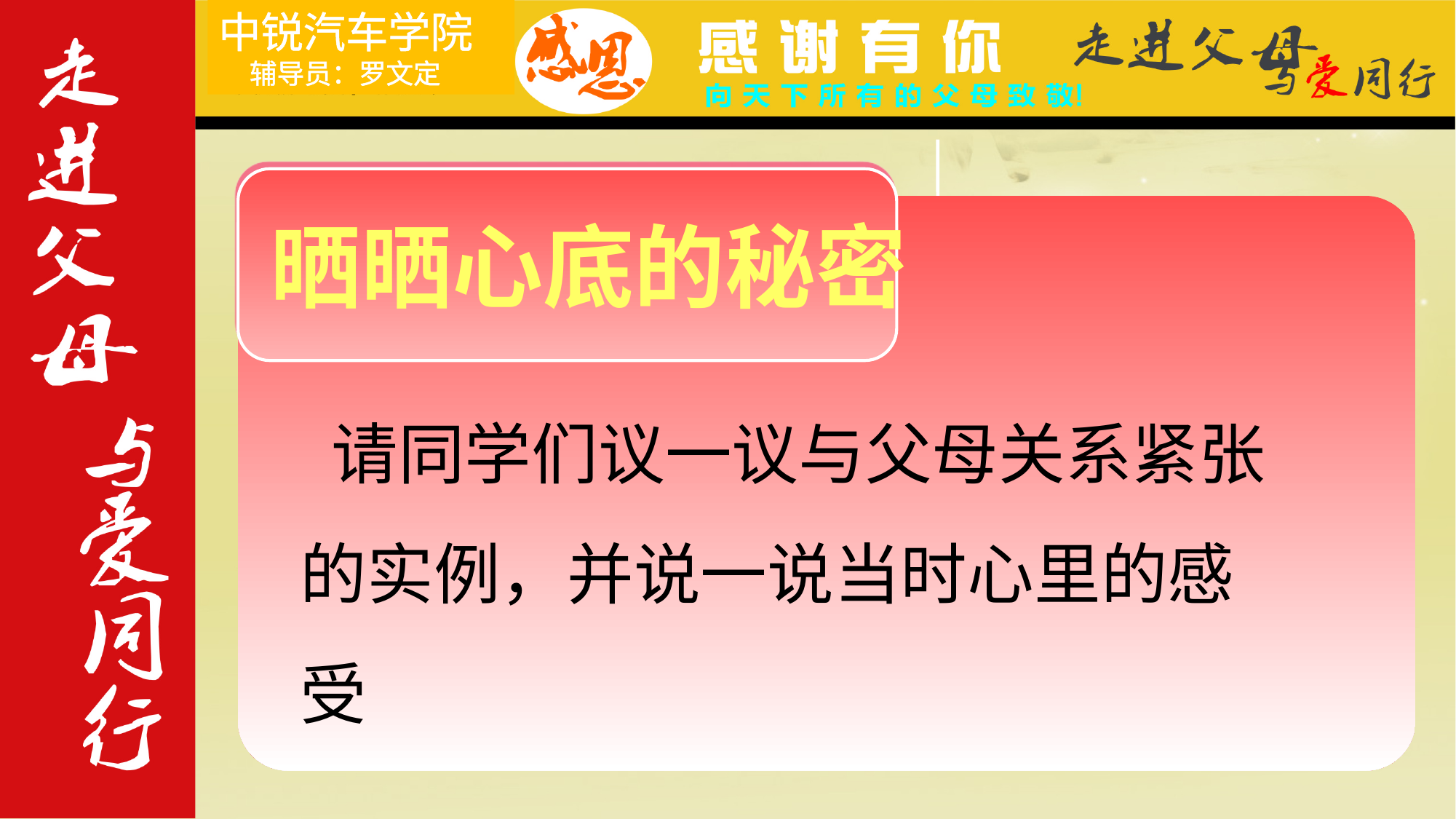

中锐汽车学院
    辅导员：罗文定

 晒晒心底的秘密

    请同学们议一议与父母关系紧张的实例，并说一说当时心里的感受